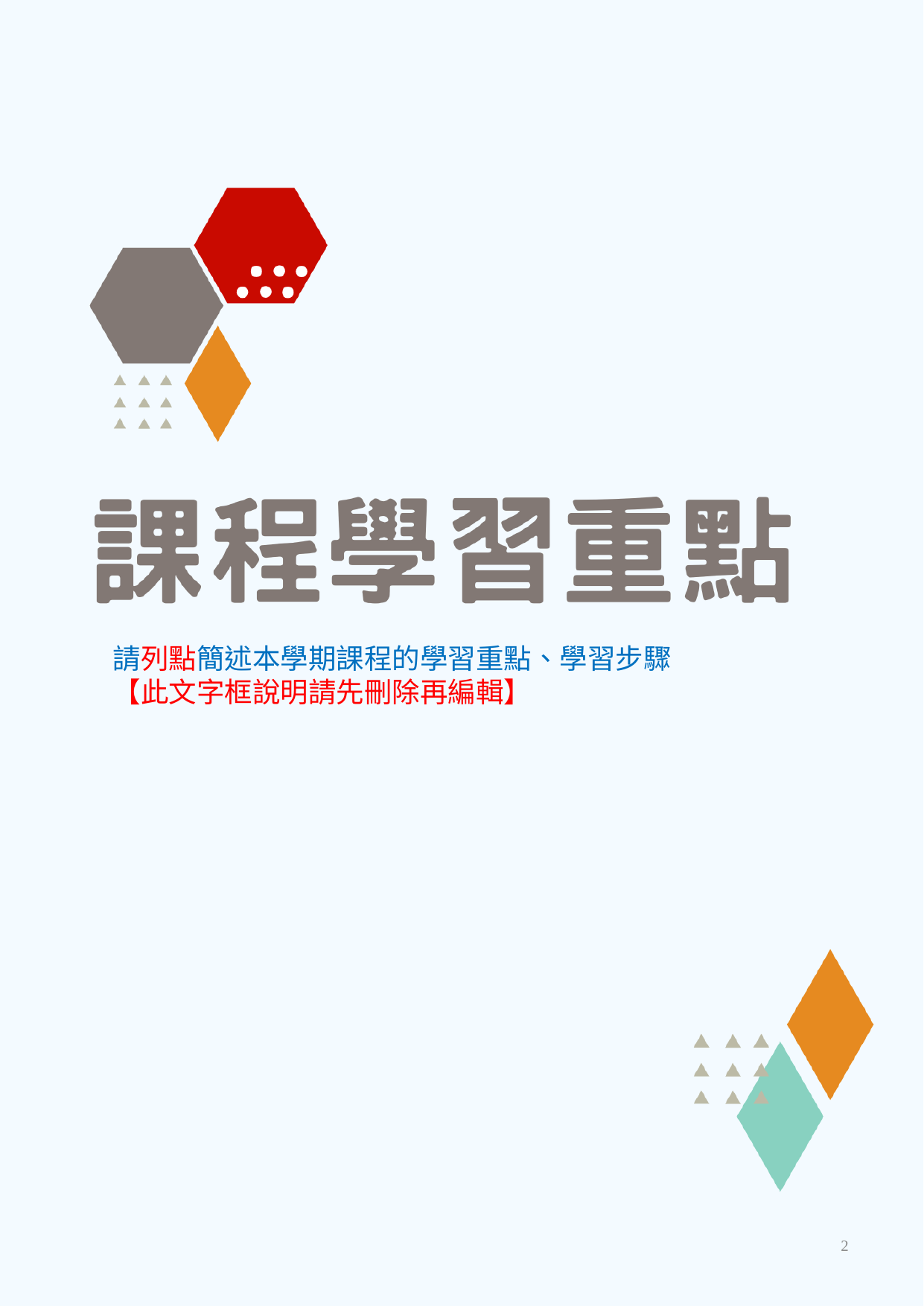

請列點簡述本學期課程的學習重點、學習步驟
【此文字框說明請先刪除再編輯】
2